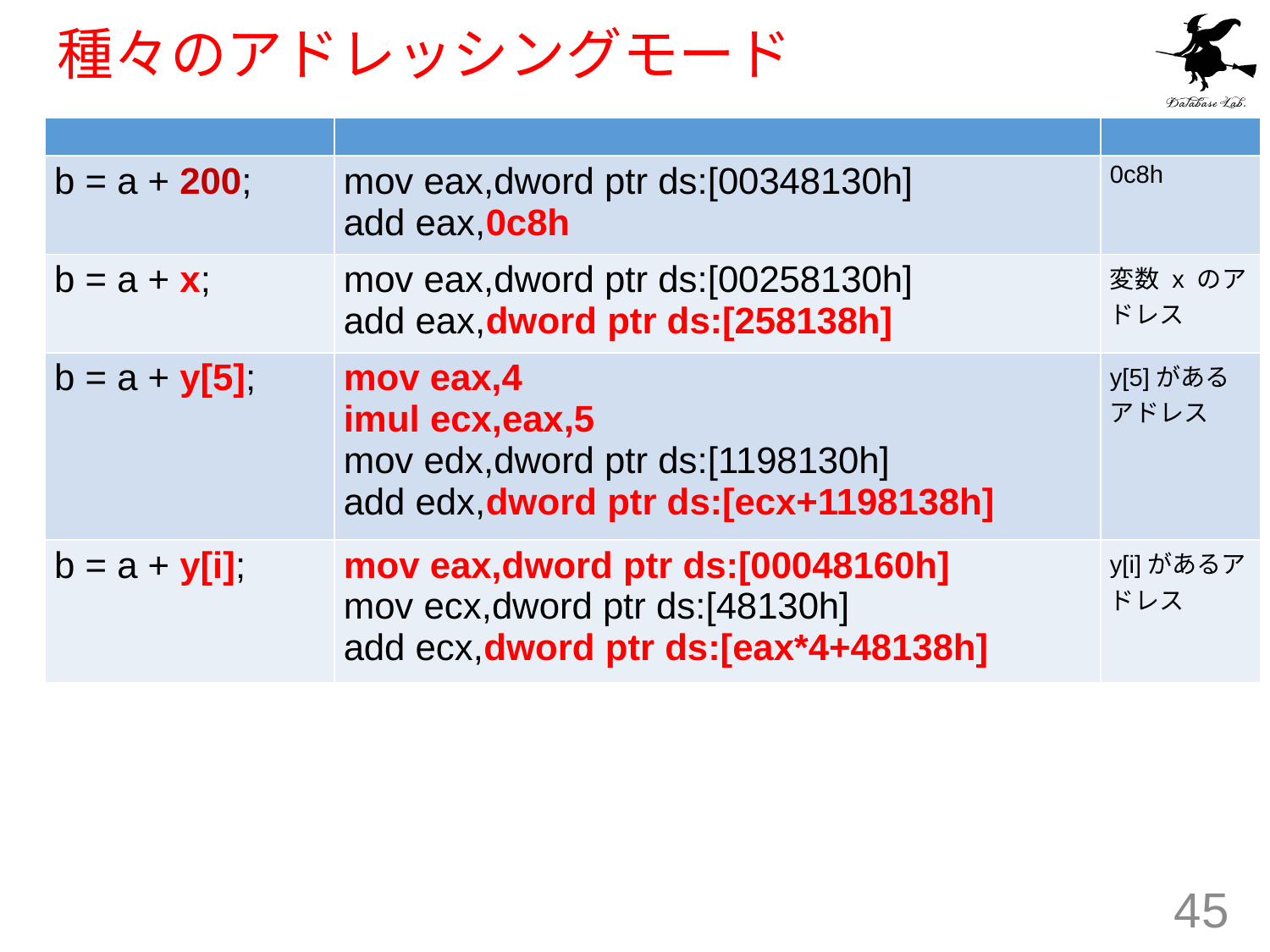

# 種々のアドレッシングモード
|  |  |  |
| --- | --- | --- |
| b = a + 200; | mov eax,dword ptr ds:[00348130h] add eax,0c8h | 0c8h |
| b = a + x; | mov eax,dword ptr ds:[00258130h] add eax,dword ptr ds:[258138h] | 変数 x のアドレス |
| b = a + y[5]; | mov eax,4 imul ecx,eax,5 mov edx,dword ptr ds:[1198130h] add edx,dword ptr ds:[ecx+1198138h] | y[5]があるアドレス |
| b = a + y[i]; | mov eax,dword ptr ds:[00048160h] mov ecx,dword ptr ds:[48130h] add ecx,dword ptr ds:[eax\*4+48138h] | y[i]があるアドレス |
45